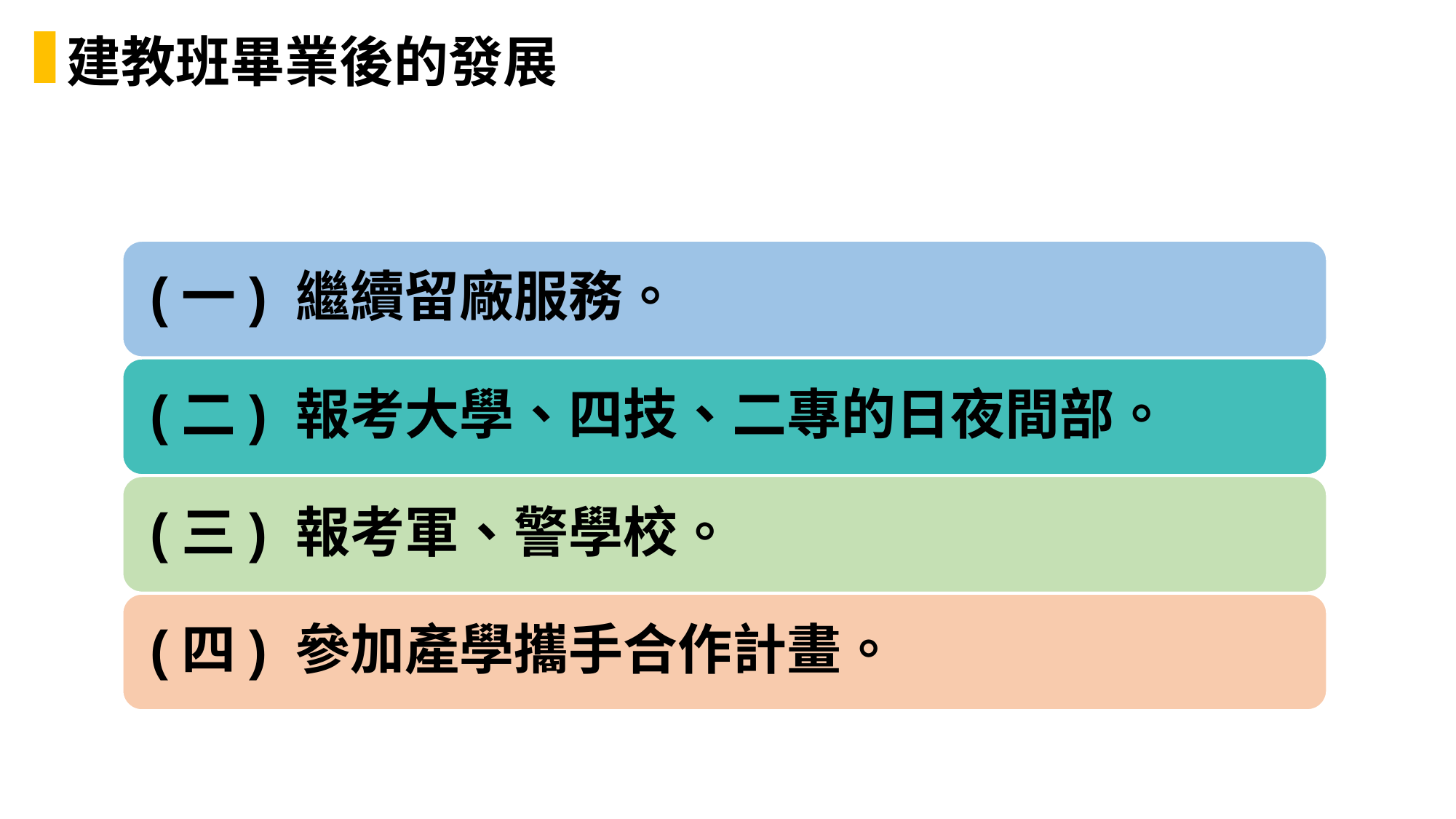

建教班畢業後的發展

(一) 繼續留廠服務。
(二) 報考大學、四技、二專的日夜間部。
(三) 報考軍、警學校。
(四) 參加產學攜手合作計畫。